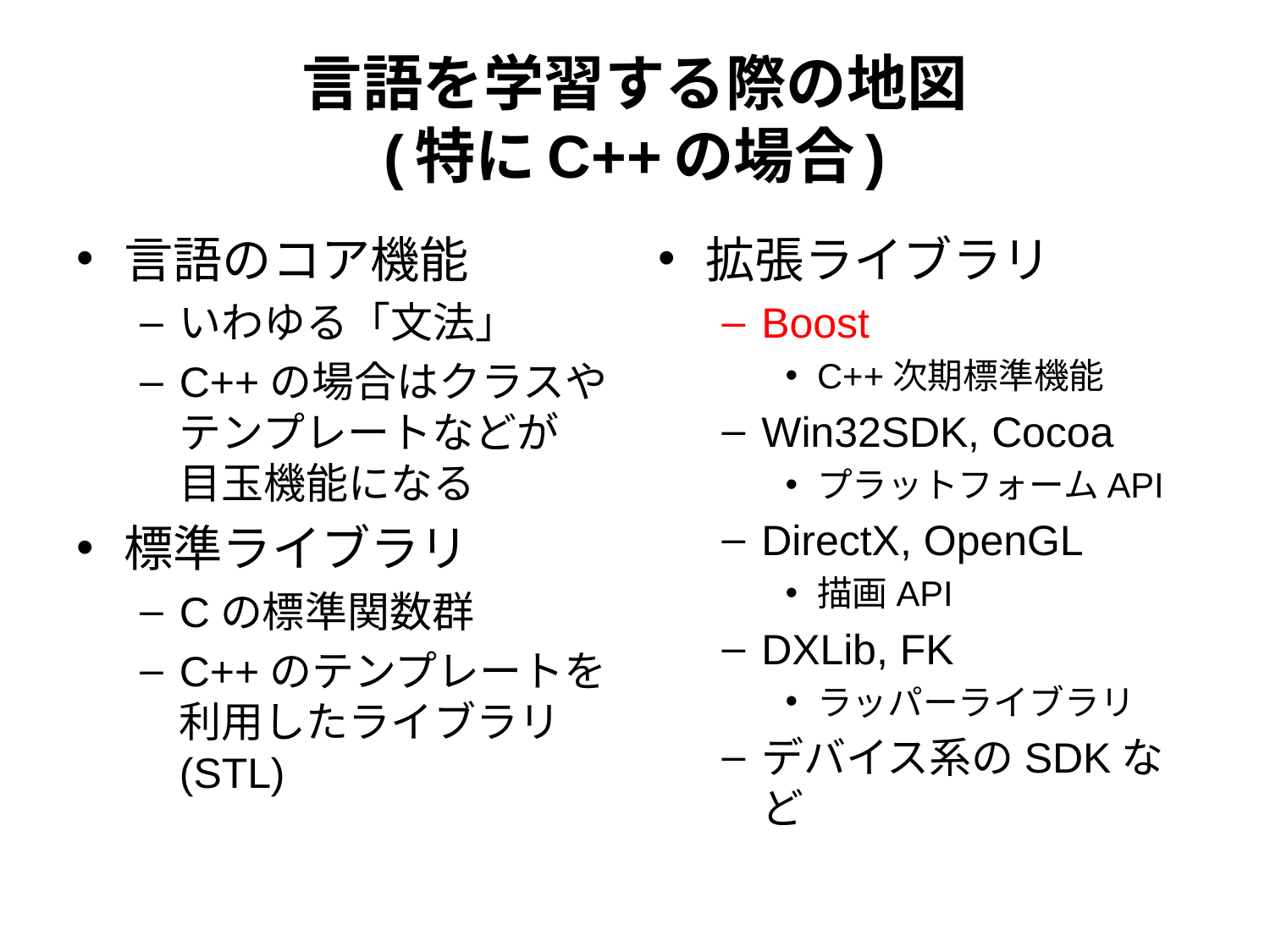

# 言語を学習する際の地図 (特にC++の場合)
言語のコア機能
いわゆる「文法」
C++の場合はクラスやテンプレートなどが
目玉機能になる
標準ライブラリ
Cの標準関数群
C++のテンプレートを利用したライブラリ(STL)
拡張ライブラリ
Boost
C++次期標準機能
Win32SDK, Cocoa
プラットフォームAPI
DirectX, OpenGL
描画API
DXLib, FK
ラッパーライブラリ
デバイス系のSDKなど